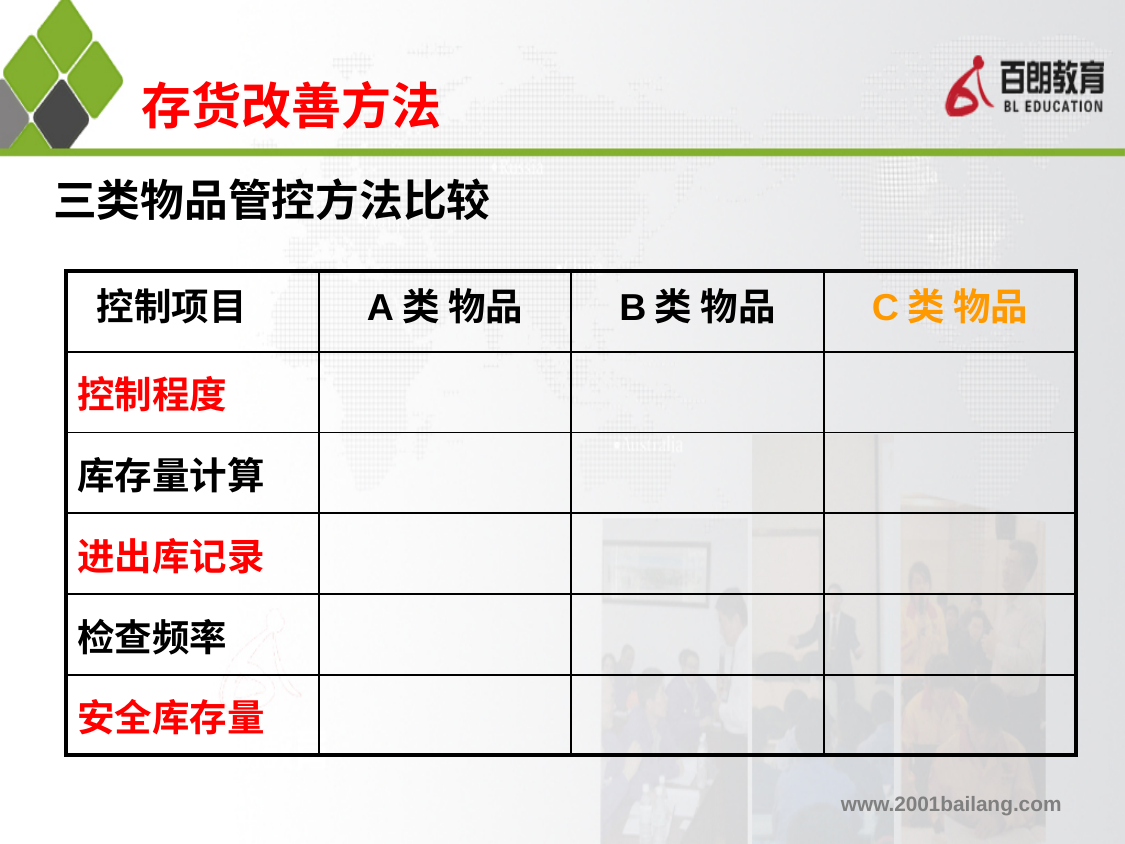

存货改善方法
三类物品管控方法比较
| 控制项目 | A类 物品 | B类 物品 | C类 物品 |
| --- | --- | --- | --- |
| 控制程度 |  |  |  |
| 库存量计算 |  |  |  |
| 进出库记录 |  |  |  |
| 检查频率 |  |  |  |
| 安全库存量 |  |  |  |